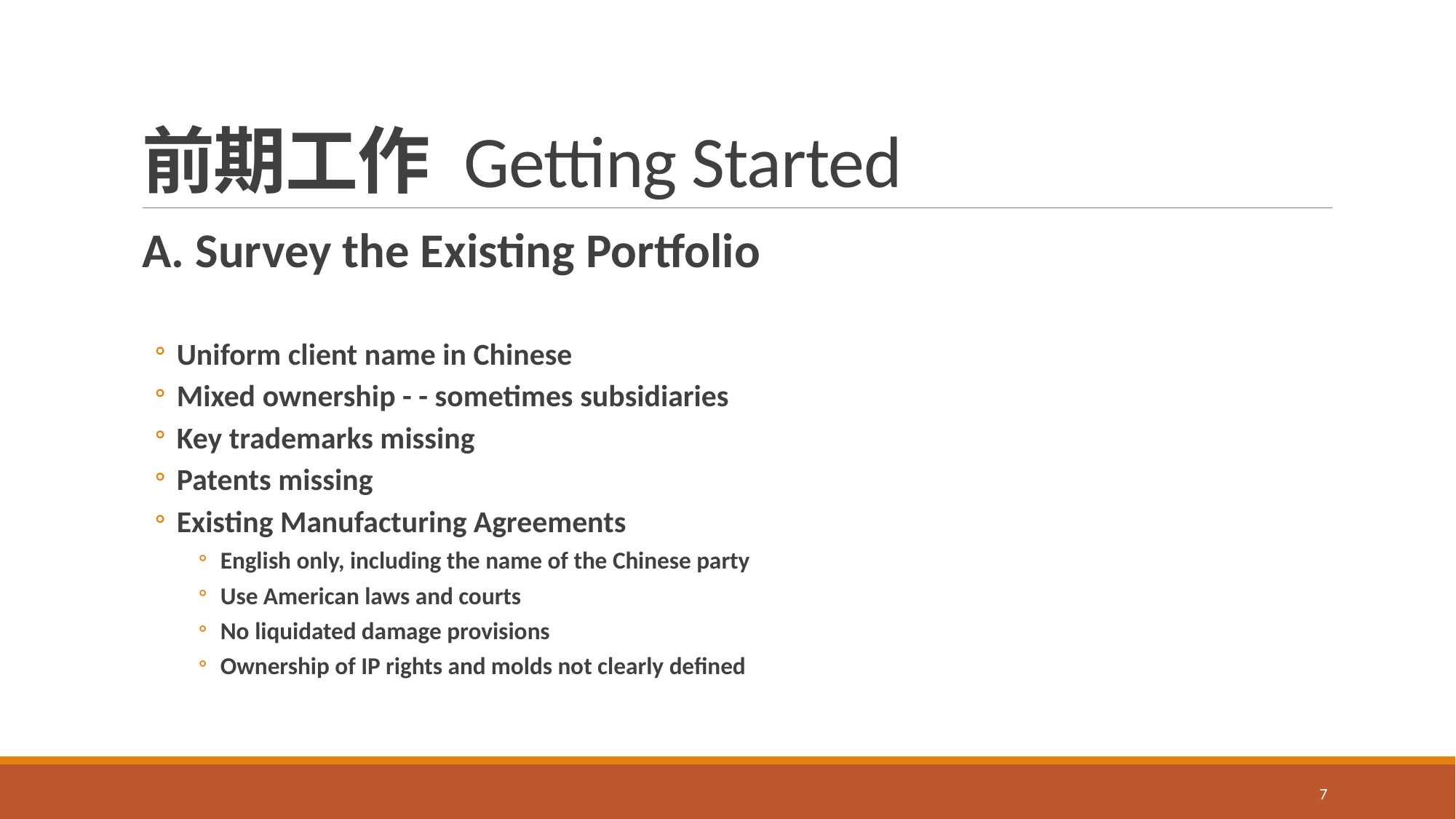

# 前期工作 Getting Started
A. Survey the Existing Portfolio

Uniform client name in Chinese
Mixed ownership - - sometimes subsidiaries
Key trademarks missing
Patents missing
Existing Manufacturing Agreements
English only, including the name of the Chinese party
Use American laws and courts
No liquidated damage provisions
Ownership of IP rights and molds not clearly defined
7